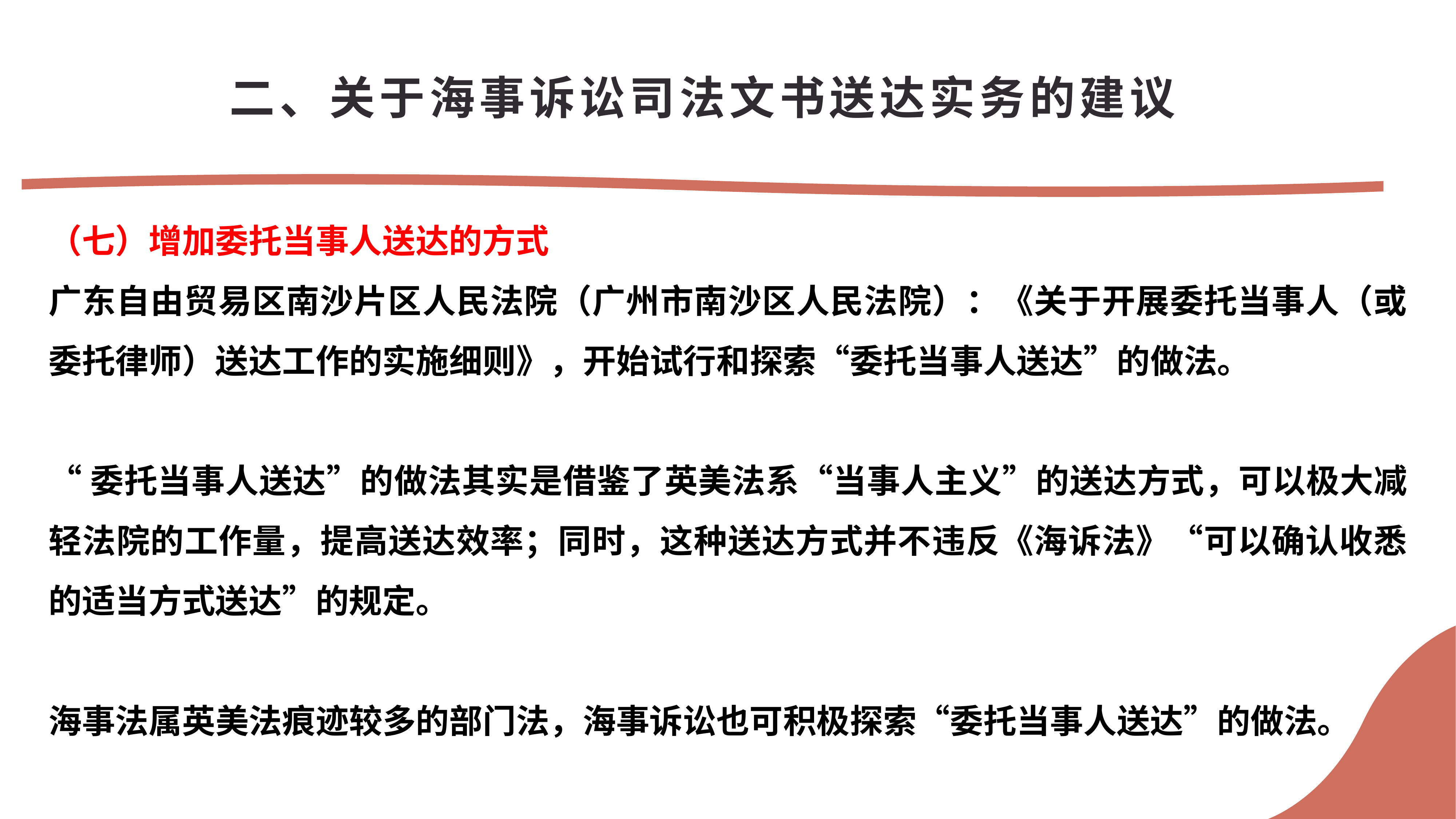

二、关于海事诉讼司法文书送达实务的建议

（七）增加委托当事人送达的方式
广东自由贸易区南沙片区人民法院（广州市南沙区人民法院）：《关于开展委托当事人（或委托律师）送达工作的实施细则》，开始试行和探索“委托当事人送达”的做法。

“委托当事人送达”的做法其实是借鉴了英美法系“当事人主义”的送达方式，可以极大减轻法院的工作量，提高送达效率；同时，这种送达方式并不违反《海诉法》“可以确认收悉的适当方式送达”的规定。

海事法属英美法痕迹较多的部门法，海事诉讼也可积极探索“委托当事人送达”的做法。